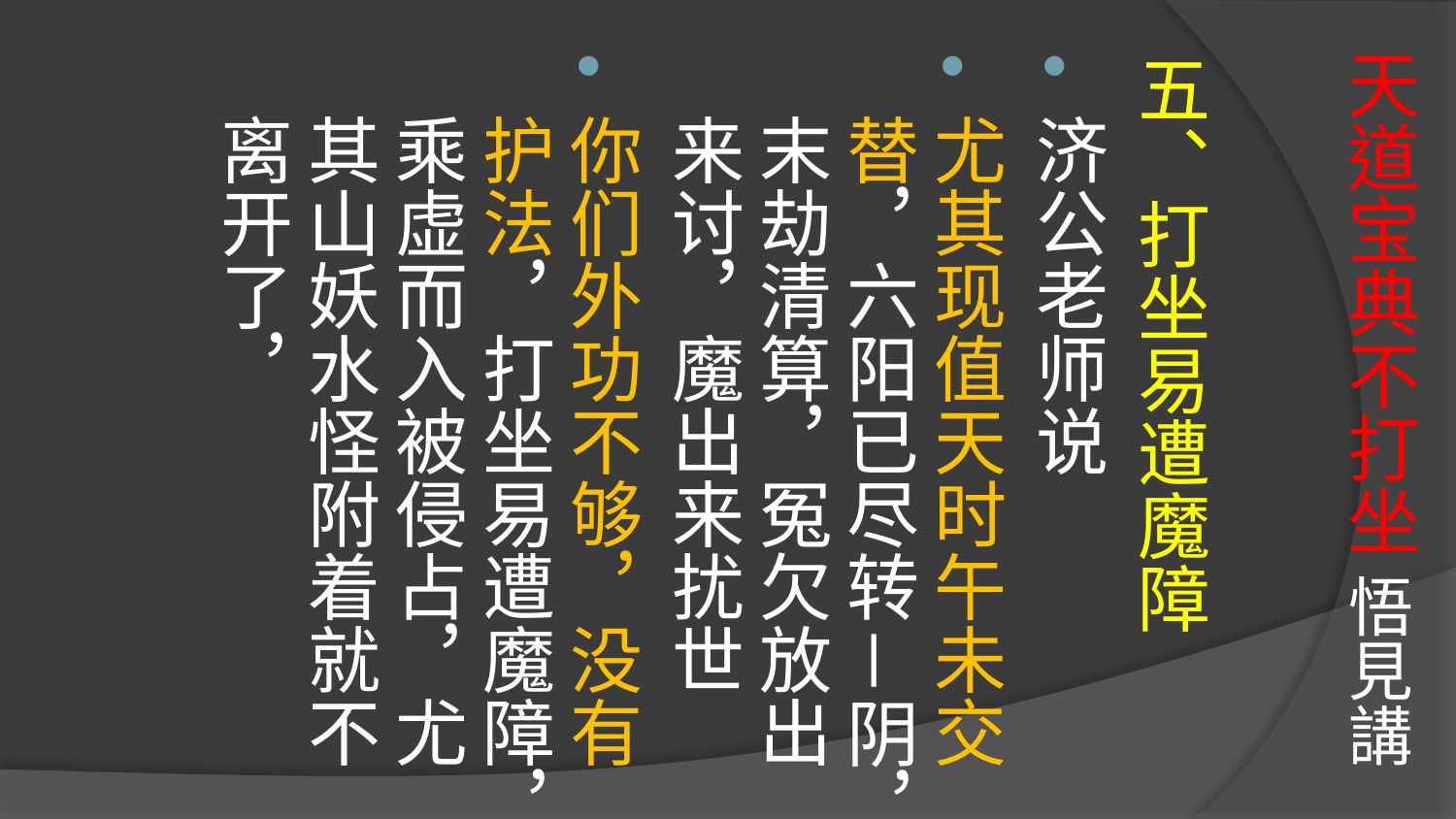

# 天道宝典不打坐 悟見講
五、打坐易遭魔障
济公老师说
尤其现值天时午未交替，六阳已尽转－阴，末劫清算，冤欠放出来讨，魔出来扰世
你们外功不够，没有护法，打坐易遭魔障，乘虚而入被侵占，尤其山妖水怪附着就不离开了，